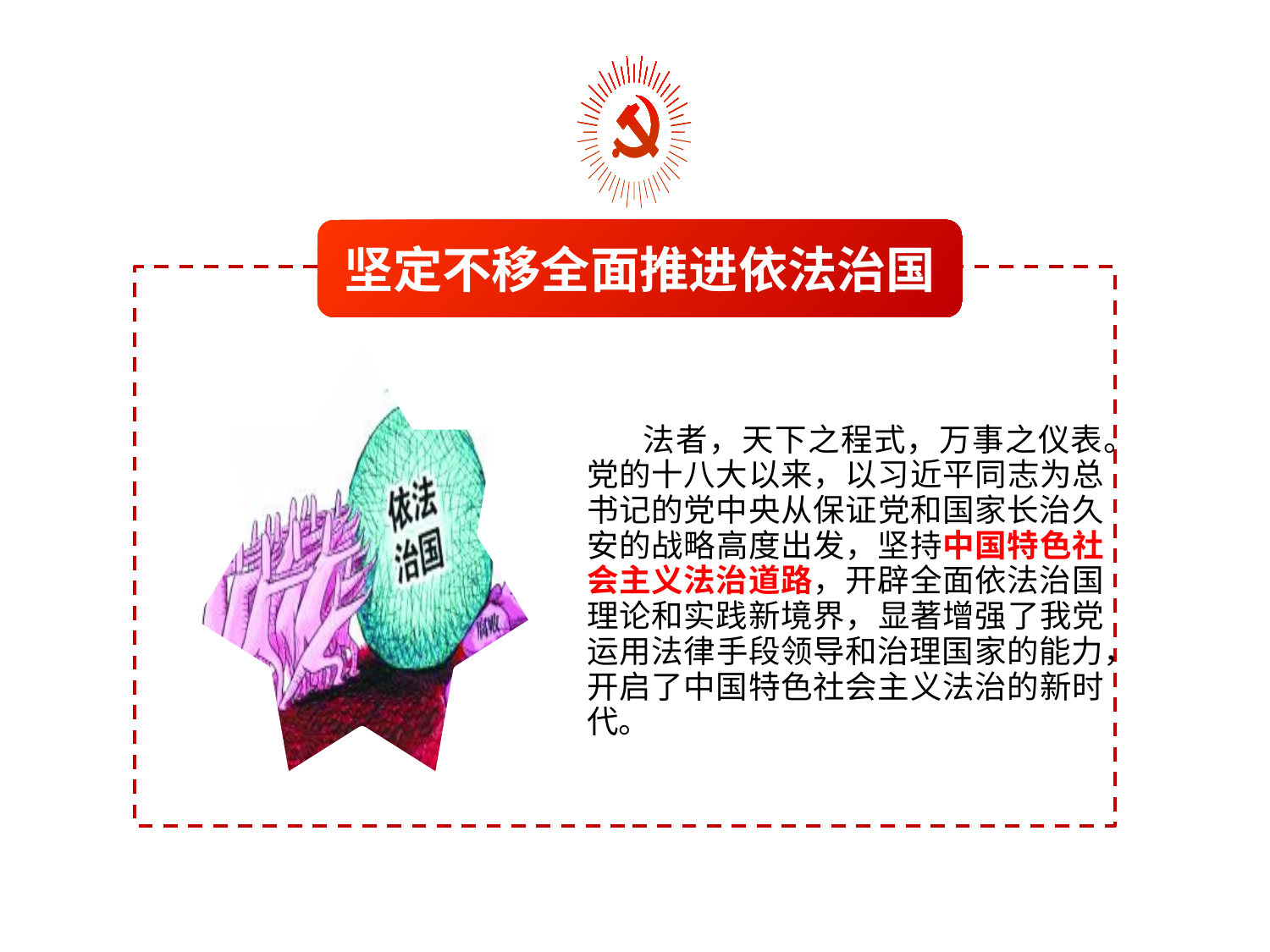

坚定不移全面推进依法治国

法者，天下之程式，万事之仪表。党的十八大以来，以习近平同志为总书记的党中央从保证党和国家长治久安的战略高度出发，坚持中国特色社会主义法治道路，开辟全面依法治国理论和实践新境界，显著增强了我党运用法律手段领导和治理国家的能力，开启了中国特色社会主义法治的新时代。